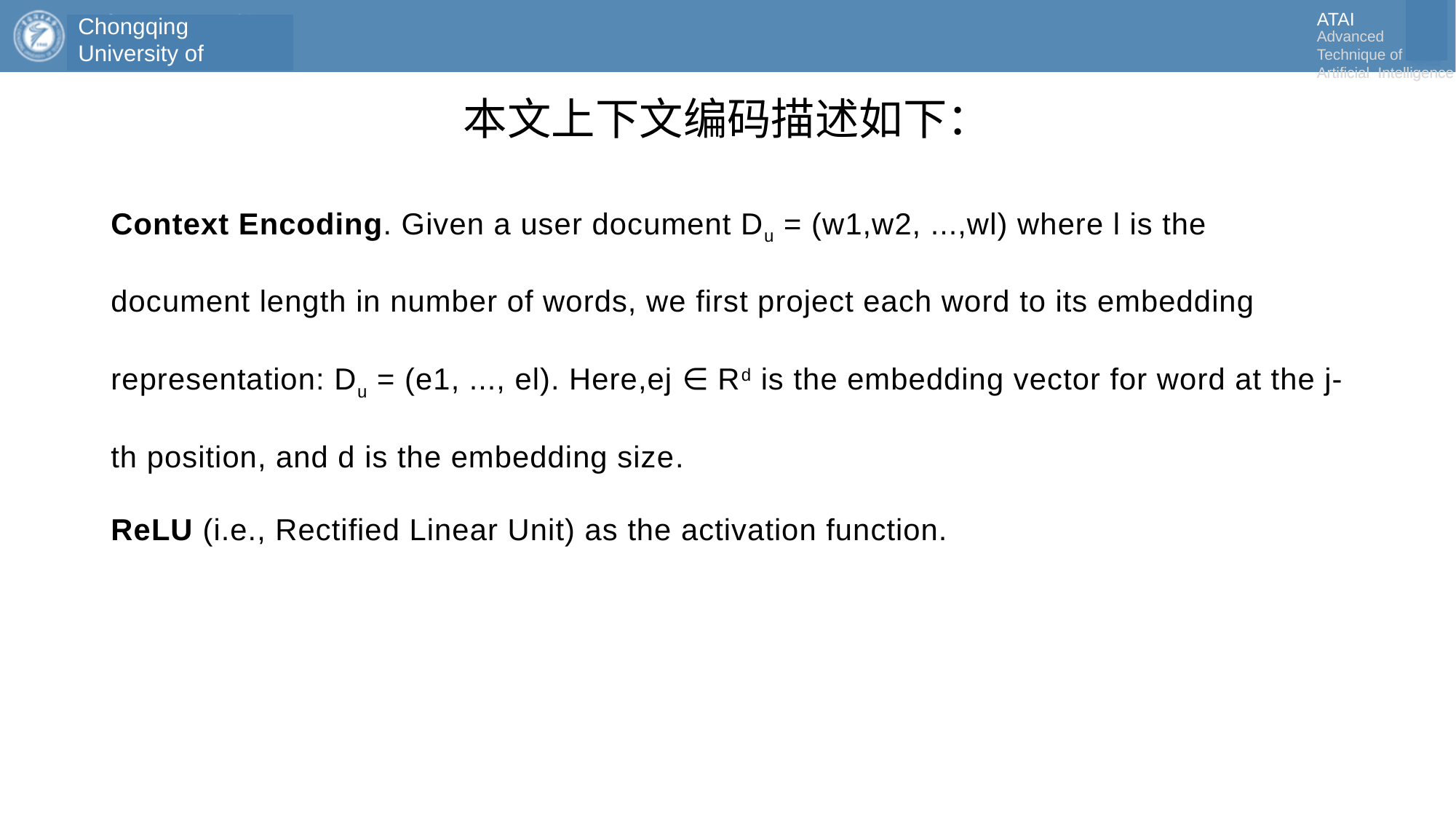

# 本文上下文编码描述如下：
Context Encoding. Given a user document Du = (w1,w2, ...,wl) where l is the document length in number of words, we first project each word to its embedding representation: Du = (e1, ..., el). Here,ej ∈ Rd is the embedding vector for word at the j-th position, and d is the embedding size.
ReLU (i.e., Rectified Linear Unit) as the activation function.